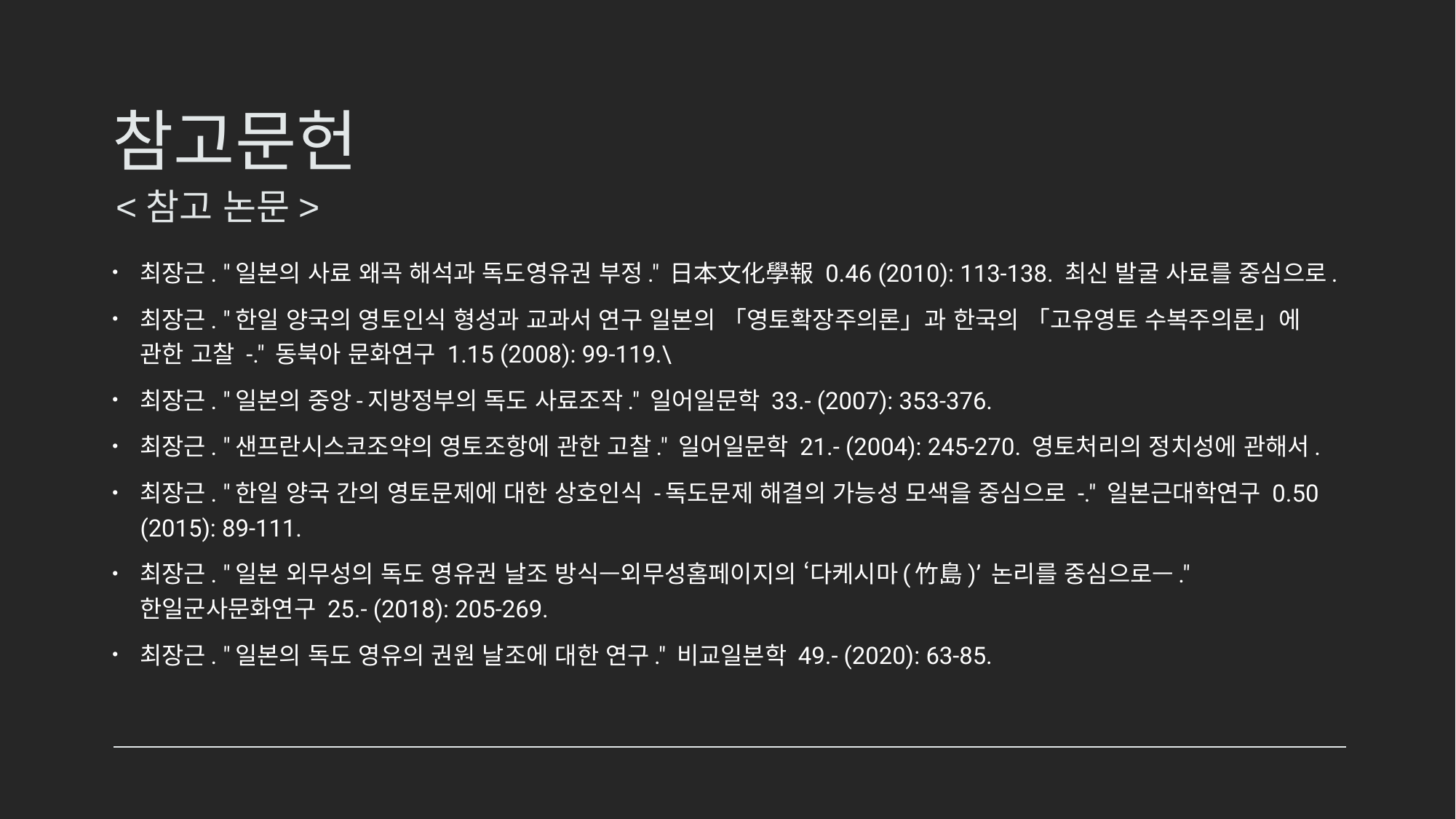

# 참고문헌
<참고 논문>
최장근. "일본의 사료 왜곡 해석과 독도영유권 부정." 日本文化學報 0.46 (2010): 113-138. 최신 발굴 사료를 중심으로.
최장근. "한일 양국의 영토인식 형성과 교과서 연구 일본의 「영토확장주의론」과 한국의 「고유영토 수복주의론」에 관한 고찰 -." 동북아 문화연구 1.15 (2008): 99-119.\
최장근. "일본의 중앙-지방정부의 독도 사료조작." 일어일문학 33.- (2007): 353-376.
최장근. "샌프란시스코조약의 영토조항에 관한 고찰." 일어일문학 21.- (2004): 245-270. 영토처리의 정치성에 관해서.
최장근. "한일 양국 간의 영토문제에 대한 상호인식 -독도문제 해결의 가능성 모색을 중심으로 -." 일본근대학연구 0.50 (2015): 89-111.
최장근. "일본 외무성의 독도 영유권 날조 방식—외무성홈페이지의 ‘다케시마(竹島)’ 논리를 중심으로—." 한일군사문화연구 25.- (2018): 205-269.
최장근. "일본의 독도 영유의 권원 날조에 대한 연구." 비교일본학 49.- (2020): 63-85.